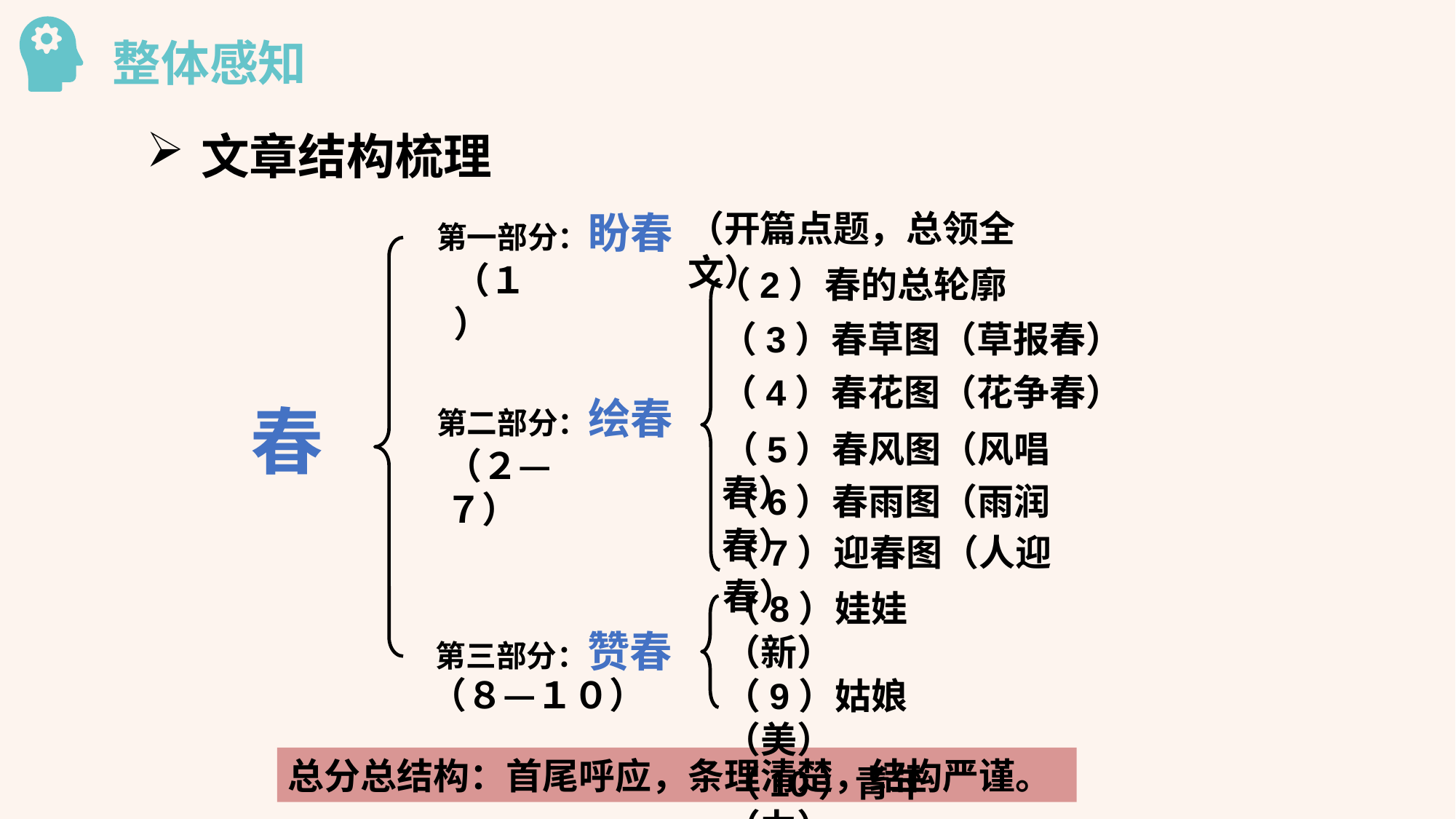

整体感知
文章结构梳理
（开篇点题，总领全文）
第一部分：盼春

（１）
（2）春的总轮廓

（3）春草图（草报春）
（4）春花图（花争春）
第二部分：绘春
春
（5）春风图（风唱春）
（２—７）
（6）春雨图（雨润春）
（7）迎春图（人迎春）
（8）娃娃（新）
（9）姑娘（美）
（10）青年（力）

第三部分：赞春
（８—１０）
总分总结构：首尾呼应，条理清楚，结构严谨。